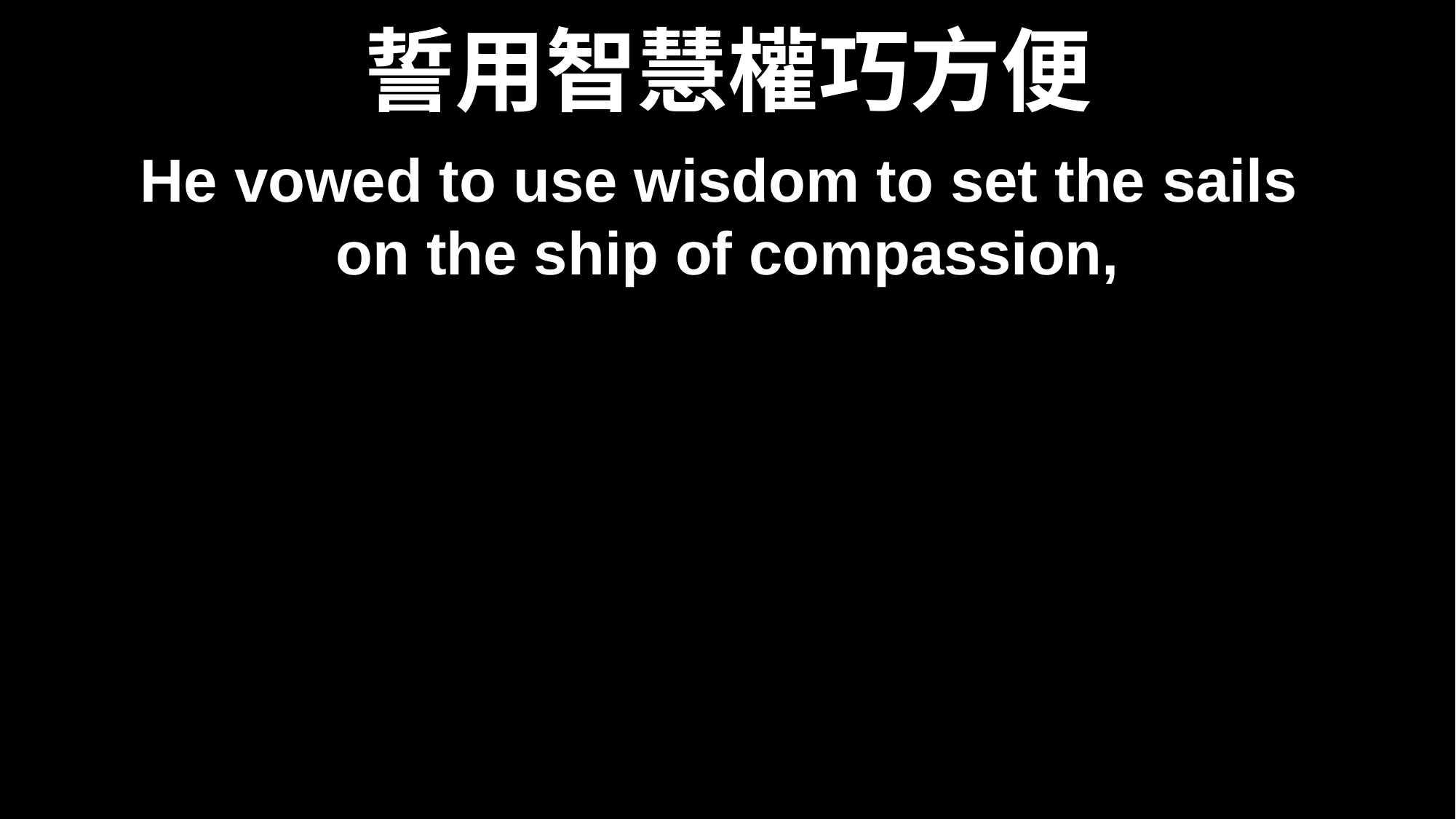

# 誓用智慧權巧方便
He vowed to use wisdom to set the sails
on the ship of compassion,